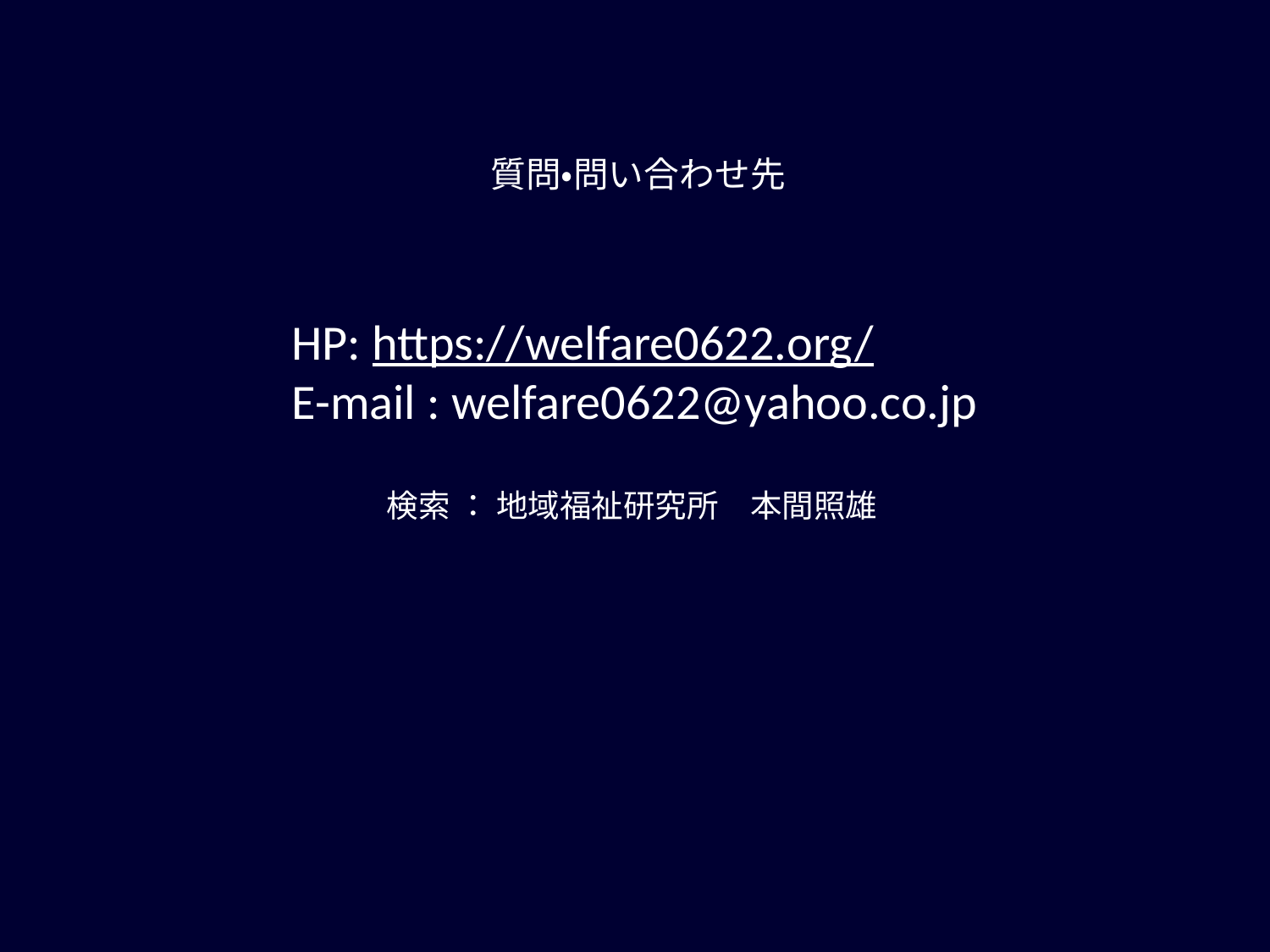

質問・問い合わせ先
HP: https://welfare0622.org/
E-mail : welfare0622@yahoo.co.jp
検索 ： 地域福祉研究所　本間照雄